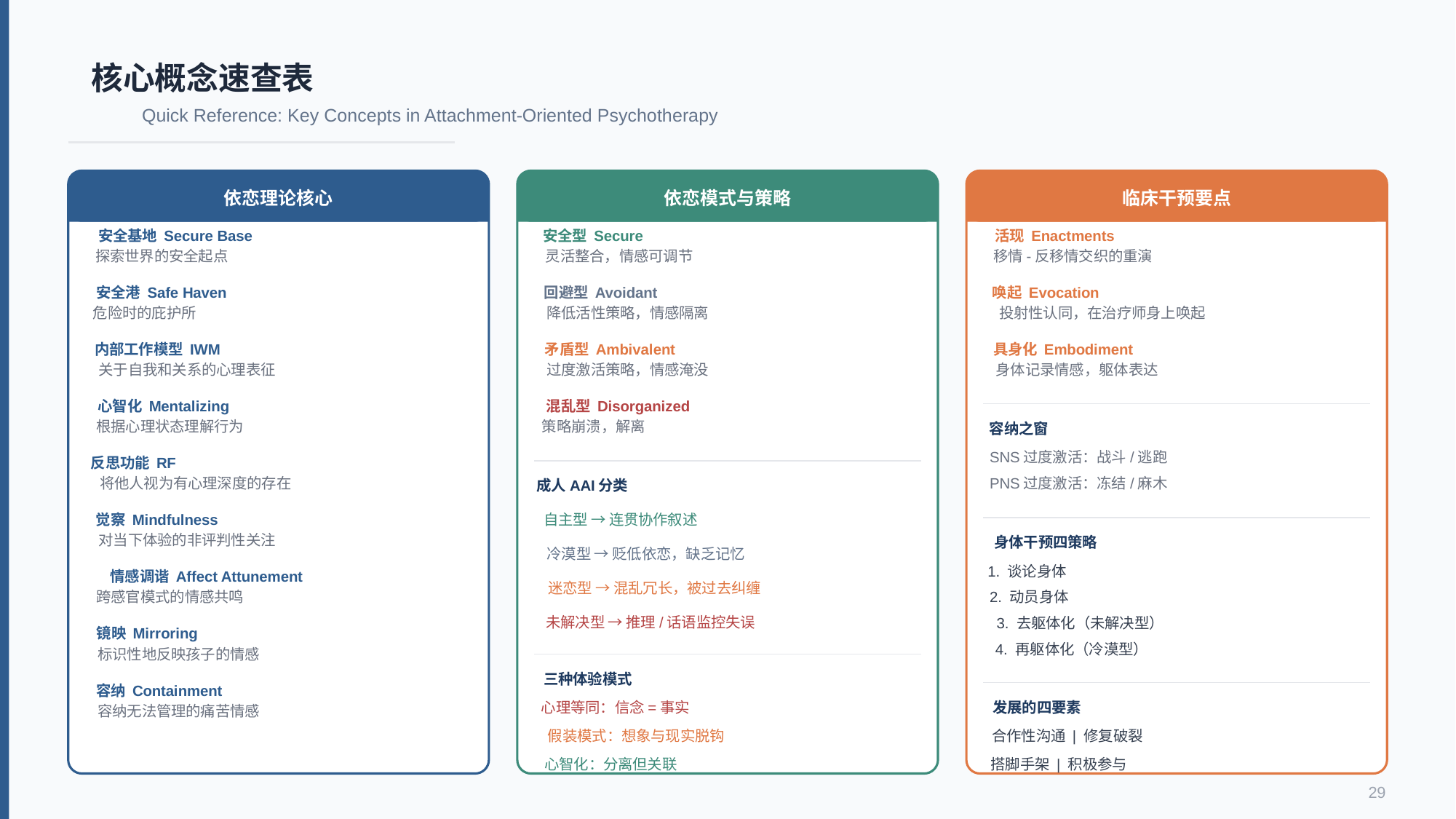

核心概念速查表
Quick Reference: Key Concepts in Attachment-Oriented Psychotherapy

依恋理论核心

安全基地 Secure Base
探索世界的安全起点
安全港 Safe Haven
危险时的庇护所
内部工作模型 IWM
关于自我和关系的心理表征
心智化 Mentalizing
根据心理状态理解行为
反思功能 RF
将他人视为有心理深度的存在
觉察 Mindfulness
对当下体验的非评判性关注
情感调谐 Affect Attunement
跨感官模式的情感共鸣
镜映 Mirroring
标识性地反映孩子的情感
容纳 Containment
容纳无法管理的痛苦情感

依恋模式与策略

安全型 Secure
灵活整合，情感可调节
回避型 Avoidant
降低活性策略，情感隔离
矛盾型 Ambivalent
过度激活策略，情感淹没
混乱型 Disorganized
策略崩溃，解离

成人AAI分类
自主型 → 连贯协作叙述
冷漠型 → 贬低依恋，缺乏记忆
迷恋型 → 混乱冗长，被过去纠缠
未解决型 → 推理/话语监控失误

三种体验模式
心理等同：信念=事实
假装模式：想象与现实脱钩
心智化：分离但关联

临床干预要点

活现 Enactments
移情-反移情交织的重演
唤起 Evocation
投射性认同，在治疗师身上唤起
具身化 Embodiment
身体记录情感，躯体表达

容纳之窗
SNS过度激活：战斗/逃跑
PNS过度激活：冻结/麻木

身体干预四策略
1. 谈论身体
2. 动员身体
3. 去躯体化（未解决型）
4. 再躯体化（冷漠型）

发展的四要素
合作性沟通 | 修复破裂
搭脚手架 | 积极参与
29